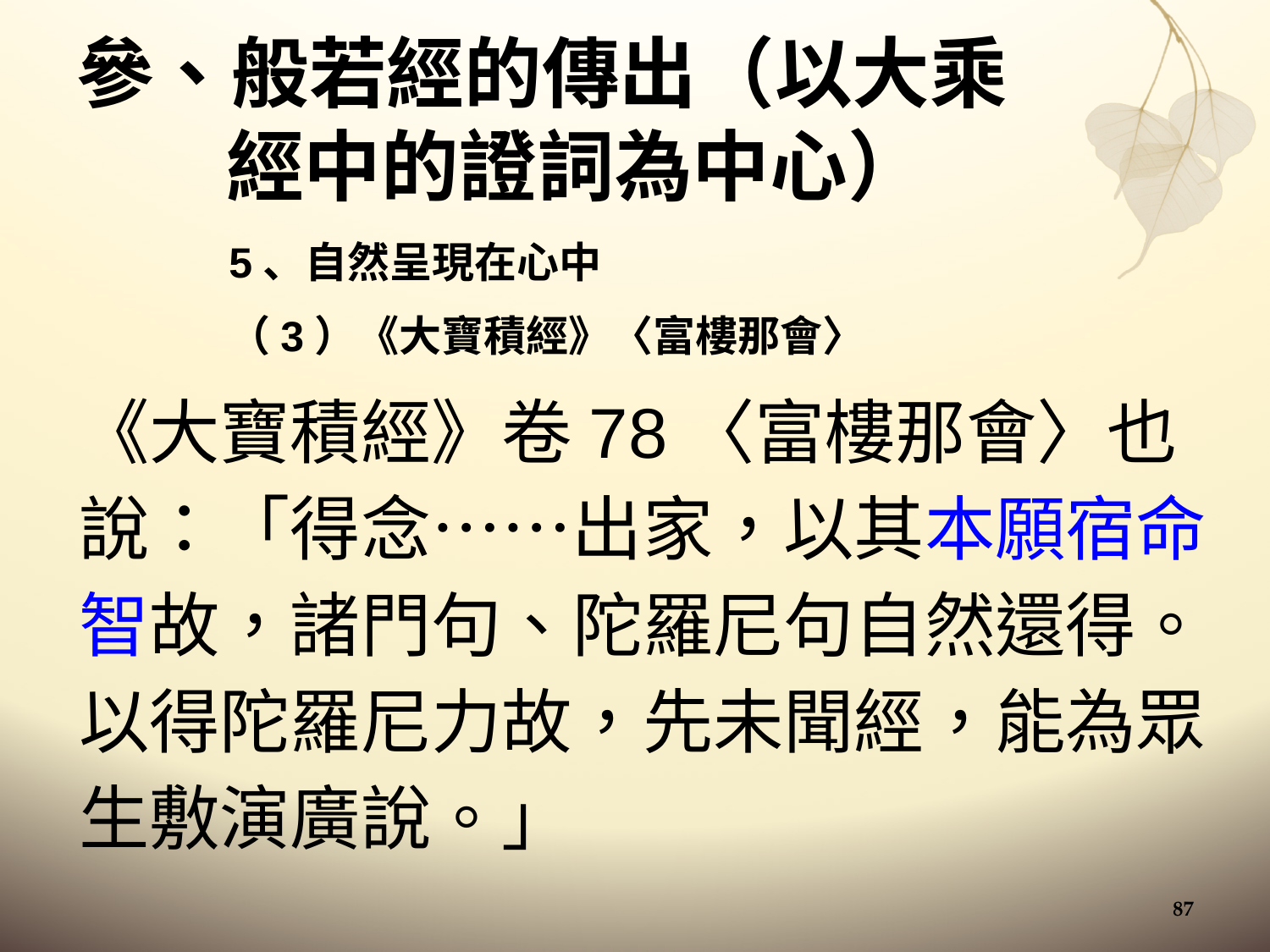

# 參、般若經的傳出（以大乘經中的證詞為中心）
5、自然呈現在心中
（3）《大寶積經》〈富樓那會〉
《大寶積經》卷78〈富樓那會〉也說：「得念……出家，以其本願宿命智故，諸門句、陀羅尼句自然還得。以得陀羅尼力故，先未聞經，能為眾生敷演廣說。」

87